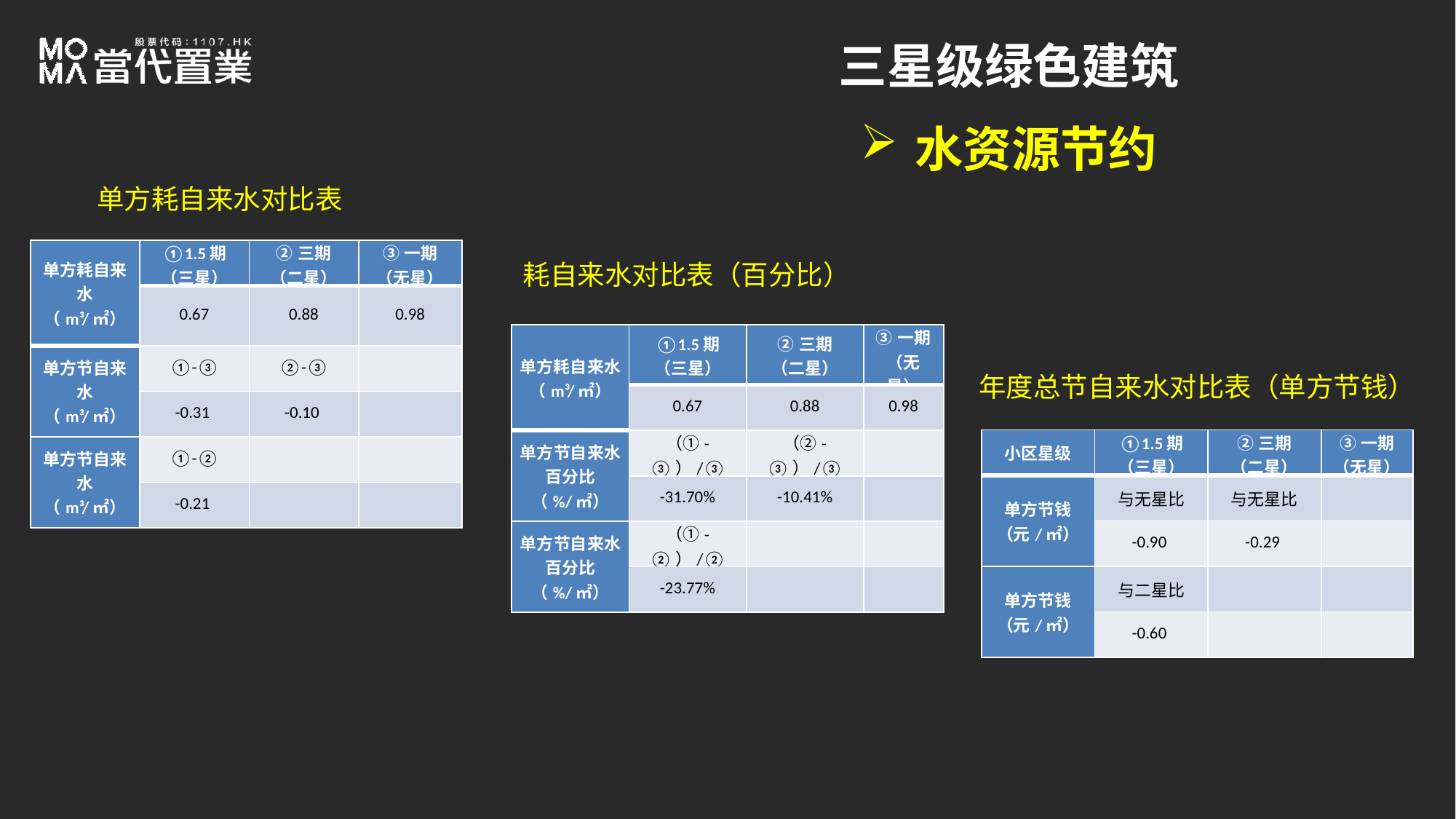

三星级绿色建筑
水资源节约
单方耗自来水对比表
| 单方耗自来水 （m³/㎡） | ①1.5期 （三星） | ②三期 （二星） | ③一期 （无星） |
| --- | --- | --- | --- |
|  | 0.67 | 0.88 | 0.98 |
| 单方节自来水 （m³/㎡） | ①-③ | ②-③ |  |
|  | -0.31 | -0.10 |  |
| 单方节自来水 （m³/㎡） | ①-② |  |  |
|  | -0.21 |  |  |
耗自来水对比表（百分比）
| 单方耗自来水 （m³/㎡） | ①1.5期 （三星） | ②三期 （二星） | ③一期 （无星） |
| --- | --- | --- | --- |
|  | 0.67 | 0.88 | 0.98 |
| 单方节自来水 百分比 （%/㎡） | （①-③）/③ | （②-③）/③ |  |
|  | -31.70% | -10.41% |  |
| 单方节自来水 百分比 （%/㎡） | （①-②）/② |  |  |
|  | -23.77% |  |  |
年度总节自来水对比表（单方节钱）
| 小区星级 | ①1.5期 （三星） | ②三期 （二星） | ③一期 （无星） |
| --- | --- | --- | --- |
| 单方节钱 （元/㎡） | 与无星比 | 与无星比 |  |
|  | -0.90 | -0.29 |  |
| 单方节钱 （元/㎡） | 与二星比 |  |  |
|  | -0.60 |  |  |